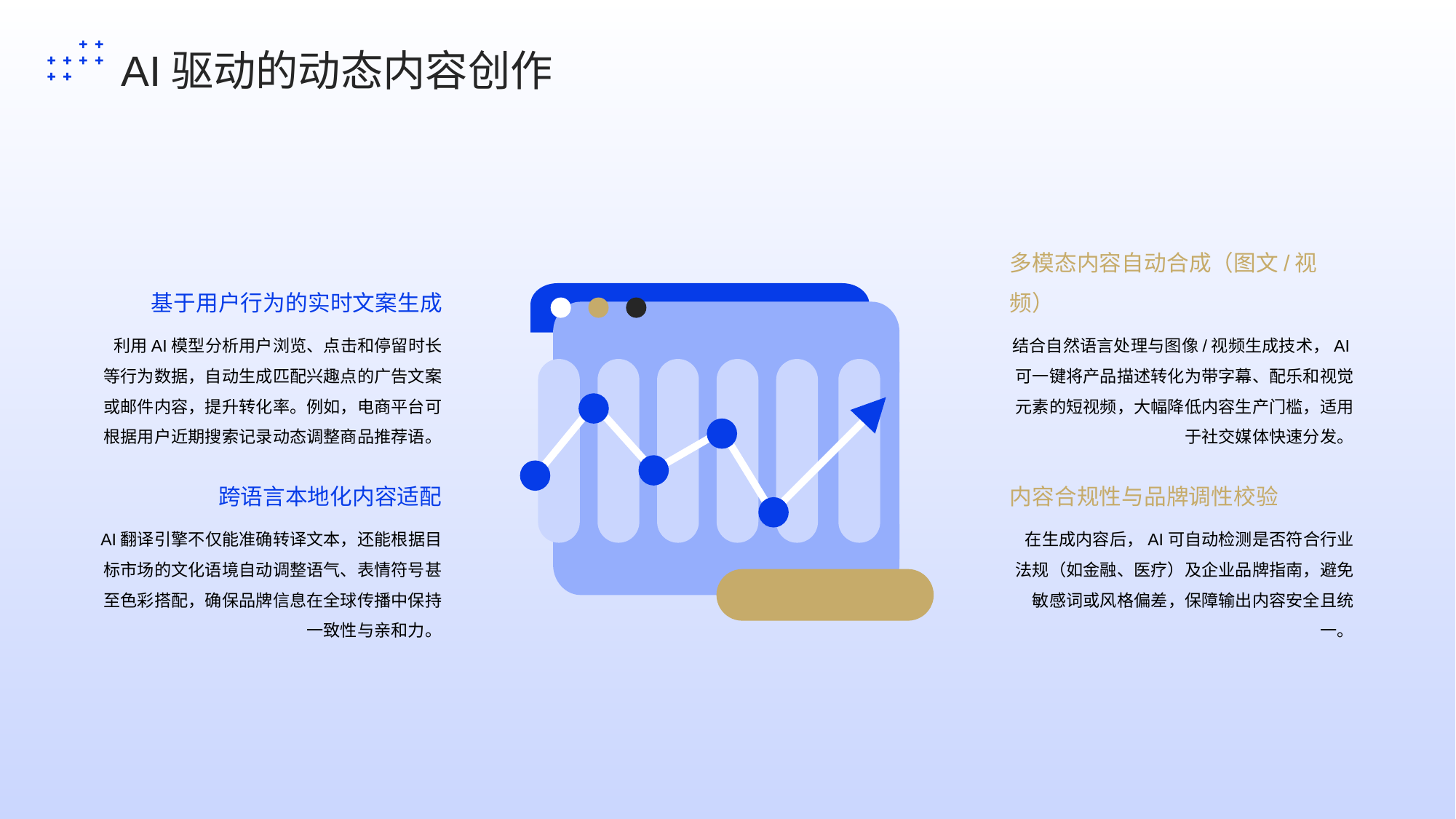

AI驱动的动态内容创作

基于用户行为的实时文案生成
多模态内容自动合成（图文/视频）

利用AI模型分析用户浏览、点击和停留时长等行为数据，自动生成匹配兴趣点的广告文案或邮件内容，提升转化率。例如，电商平台可根据用户近期搜索记录动态调整商品推荐语。
结合自然语言处理与图像/视频生成技术，AI可一键将产品描述转化为带字幕、配乐和视觉元素的短视频，大幅降低内容生产门槛，适用于社交媒体快速分发。

跨语言本地化内容适配
内容合规性与品牌调性校验

AI翻译引擎不仅能准确转译文本，还能根据目标市场的文化语境自动调整语气、表情符号甚至色彩搭配，确保品牌信息在全球传播中保持一致性与亲和力。
在生成内容后，AI可自动检测是否符合行业法规（如金融、医疗）及企业品牌指南，避免敏感词或风格偏差，保障输出内容安全且统一。